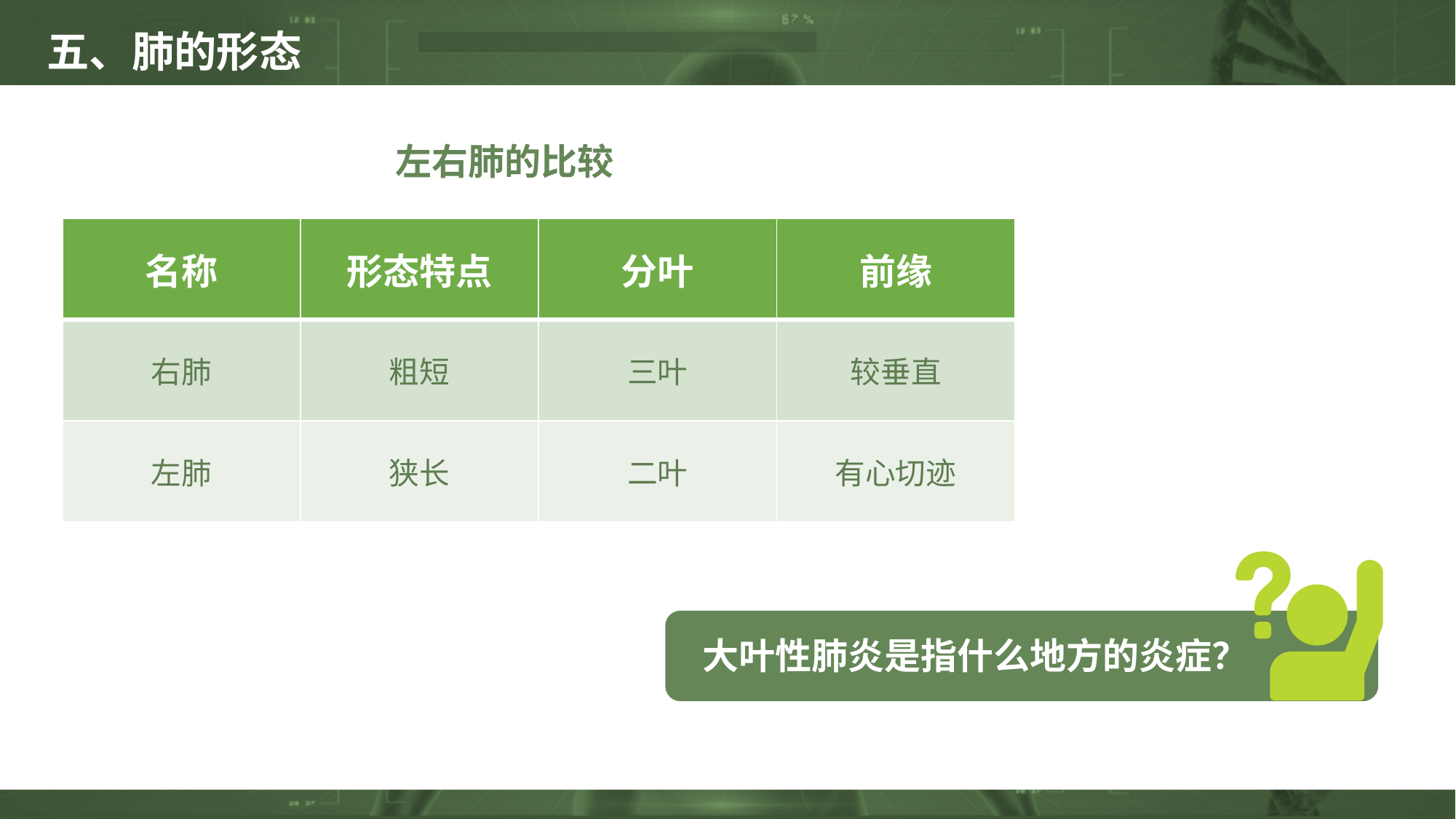

五、肺的形态
左右肺的比较
| 名称 | 形态特点 | 分叶 | 前缘 |
| --- | --- | --- | --- |
| 右肺 | 粗短 | 三叶 | 较垂直 |
| 左肺 | 狭长 | 二叶 | 有心切迹 |

大叶性肺炎是指什么地方的炎症？